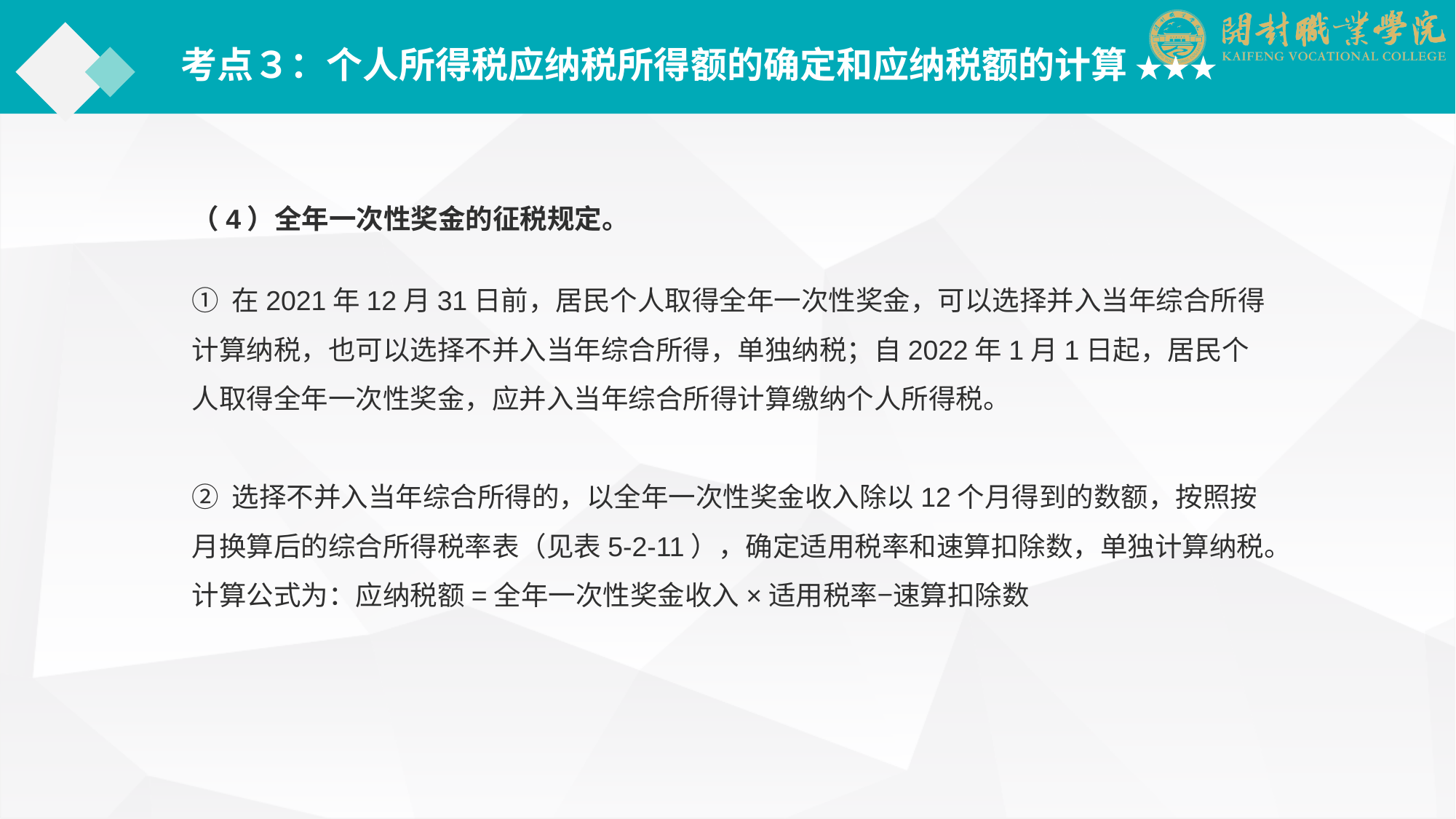

考点３：个人所得税应纳税所得额的确定和应纳税额的计算 ★★★
（4）全年一次性奖金的征税规定。
① 在2021年12月31日前，居民个人取得全年一次性奖金，可以选择并入当年综合所得计算纳税，也可以选择不并入当年综合所得，单独纳税；自2022年1月1日起，居民个人取得全年一次性奖金，应并入当年综合所得计算缴纳个人所得税。
② 选择不并入当年综合所得的，以全年一次性奖金收入除以12个月得到的数额，按照按月换算后的综合所得税率表（见表5-2-11），确定适用税率和速算扣除数，单独计算纳税。计算公式为：应纳税额=全年一次性奖金收入×适用税率−速算扣除数